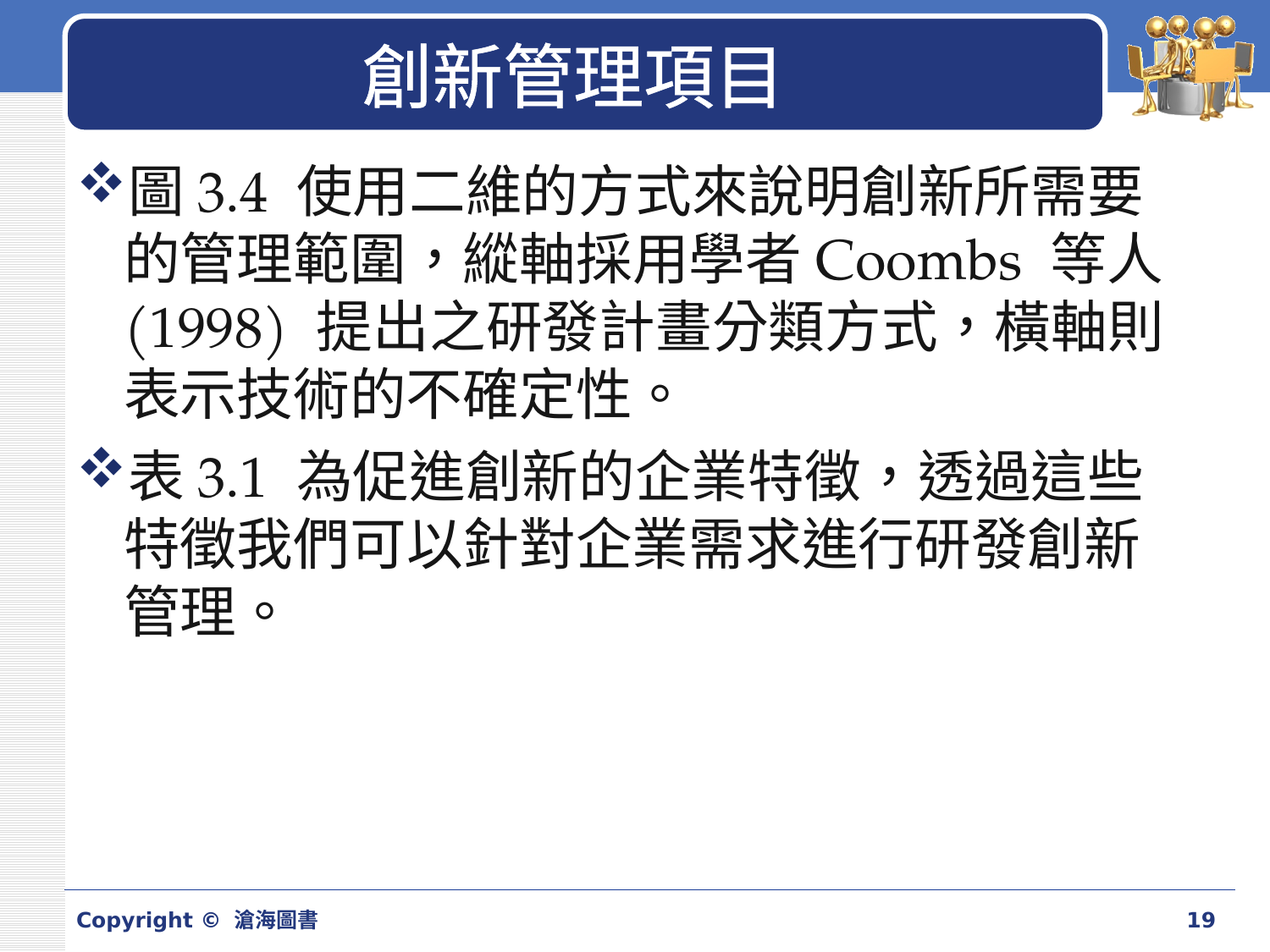

# 創新管理項目
圖3.4 使用二維的方式來說明創新所需要的管理範圍，縱軸採用學者Coombs 等人(1998) 提出之研發計畫分類方式，橫軸則表示技術的不確定性。
表3.1 為促進創新的企業特徵，透過這些特徵我們可以針對企業需求進行研發創新管理。
Copyright © 滄海圖書
19